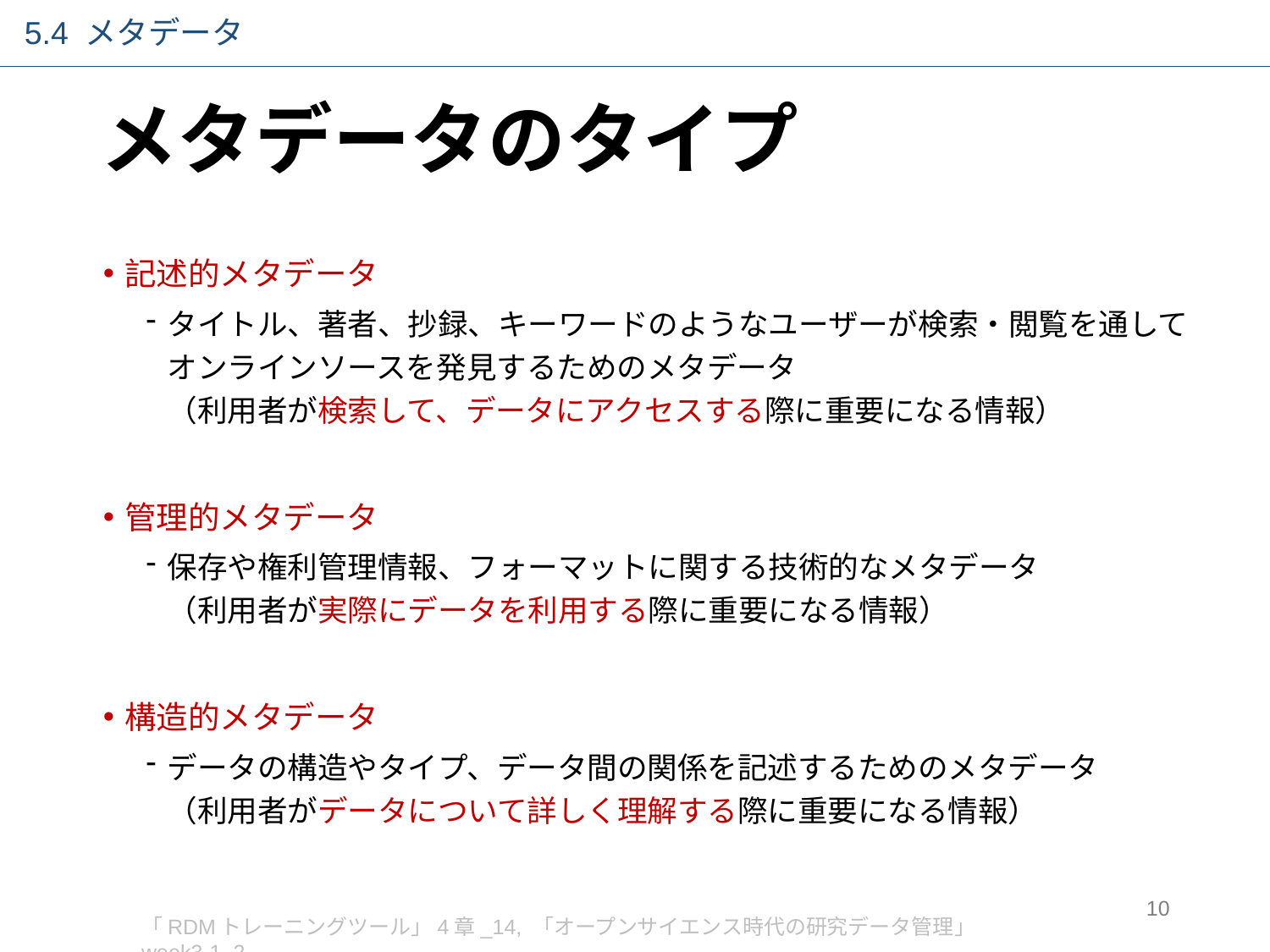

5.4 メタデータ
# メタデータのタイプ
記述的メタデータ
タイトル、著者、抄録、キーワードのようなユーザーが検索・閲覧を通して
オンラインソースを発見するためのメタデータ
（利用者が検索して、データにアクセスする際に重要になる情報）

管理的メタデータ
保存や権利管理情報、フォーマットに関する技術的なメタデータ
（利用者が実際にデータを利用する際に重要になる情報）

構造的メタデータ
データの構造やタイプ、データ間の関係を記述するためのメタデータ
（利用者がデータについて詳しく理解する際に重要になる情報）

10
「RDMトレーニングツール」4章_14, 「オープンサイエンス時代の研究データ管理」week3-1_2